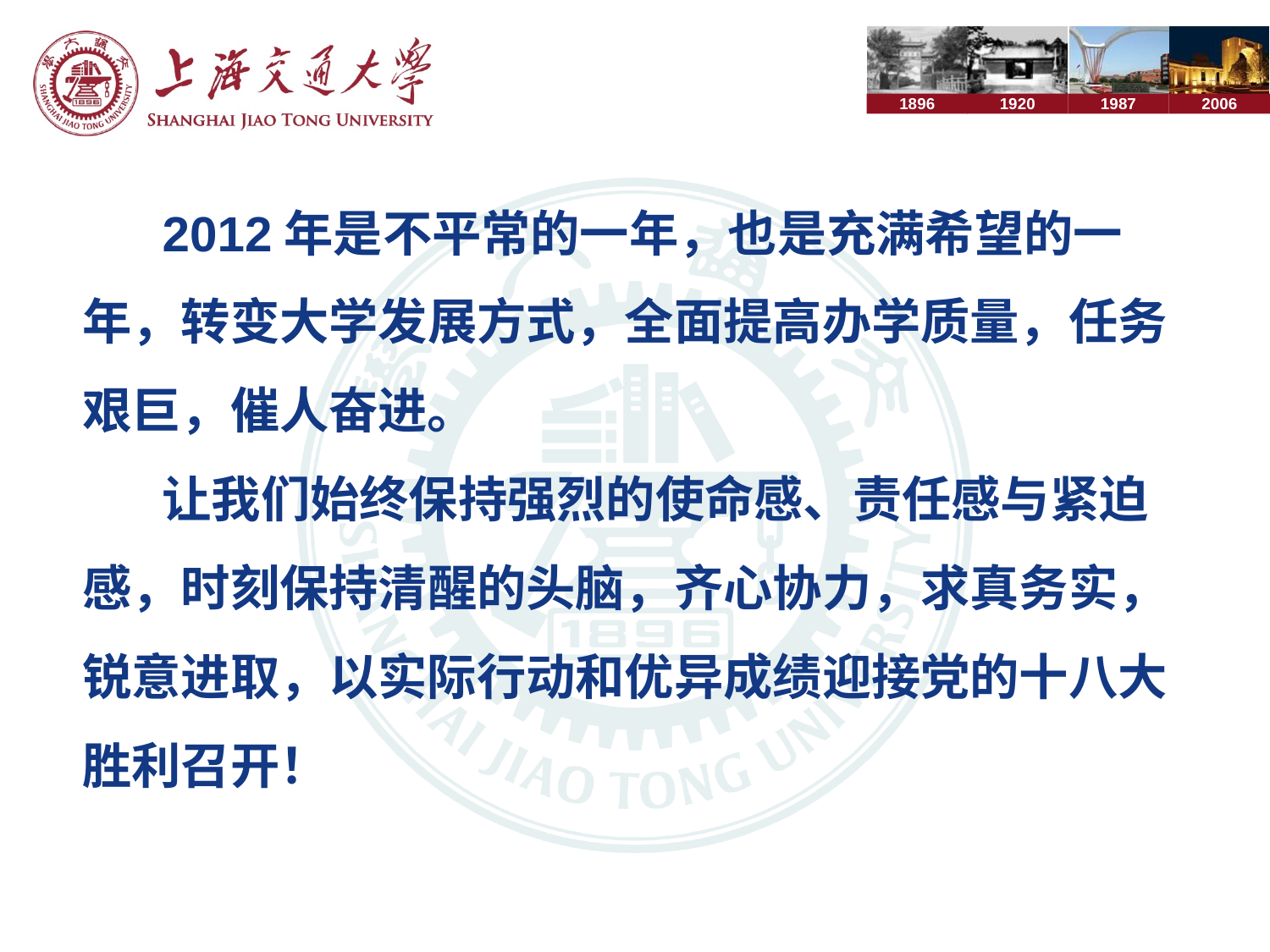

2012年是不平常的一年，也是充满希望的一年，转变大学发展方式，全面提高办学质量，任务艰巨，催人奋进。
让我们始终保持强烈的使命感、责任感与紧迫感，时刻保持清醒的头脑，齐心协力，求真务实，锐意进取，以实际行动和优异成绩迎接党的十八大胜利召开！